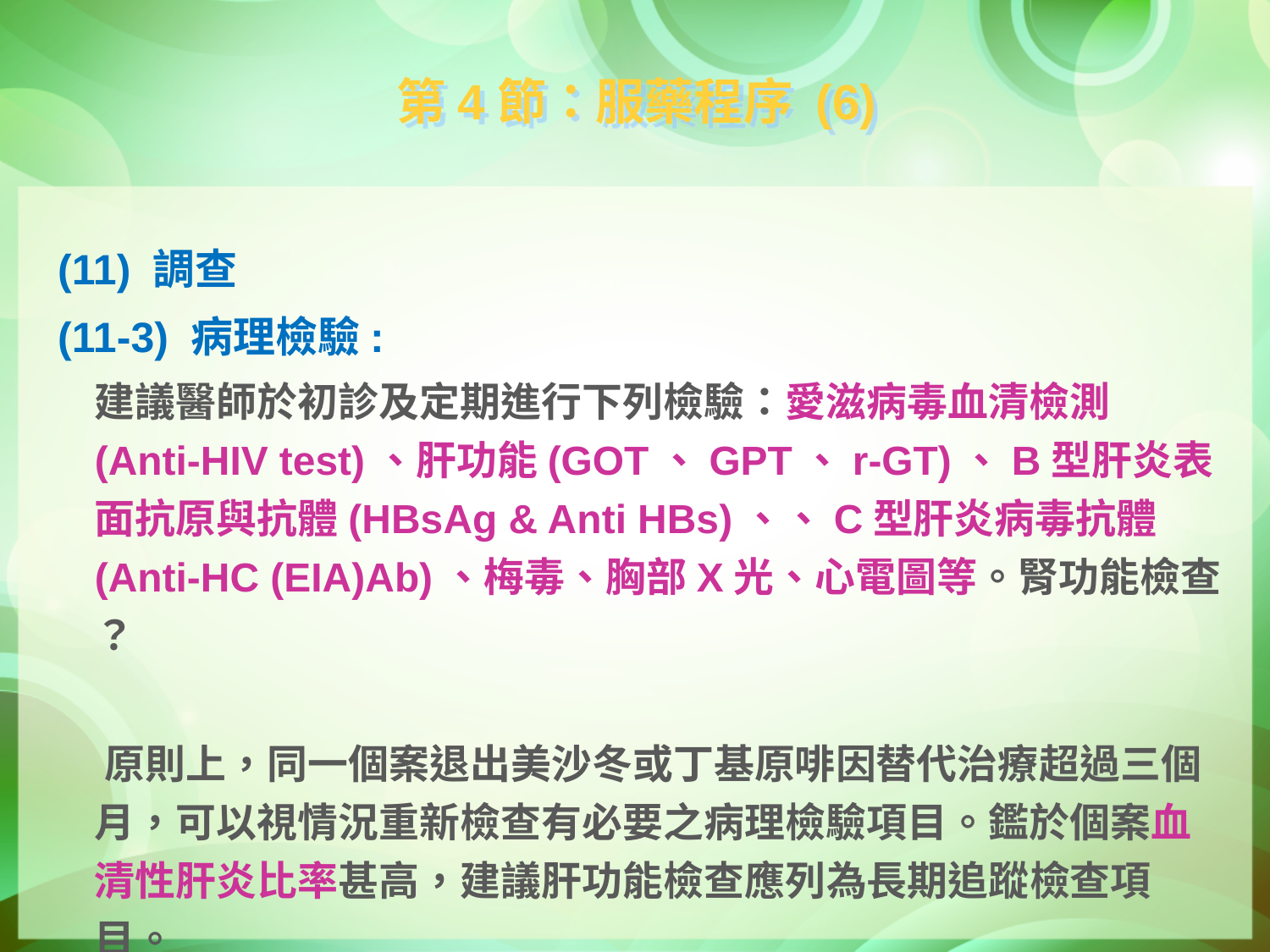

第4節：服藥程序 (6)
(11) 調查
(11-3) 病理檢驗:
	建議醫師於初診及定期進行下列檢驗：愛滋病毒血清檢測(Anti-HIV test)、肝功能(GOT、GPT、r-GT)、B型肝炎表面抗原與抗體(HBsAg & Anti HBs)、、C型肝炎病毒抗體(Anti-HC (EIA)Ab)、梅毒、胸部X光、心電圖等。腎功能檢查 ？

    原則上，同一個案退出美沙冬或丁基原啡因替代治療超過三個月，可以視情況重新檢查有必要之病理檢驗項目。鑑於個案血清性肝炎比率甚高，建議肝功能檢查應列為長期追蹤檢查項目。